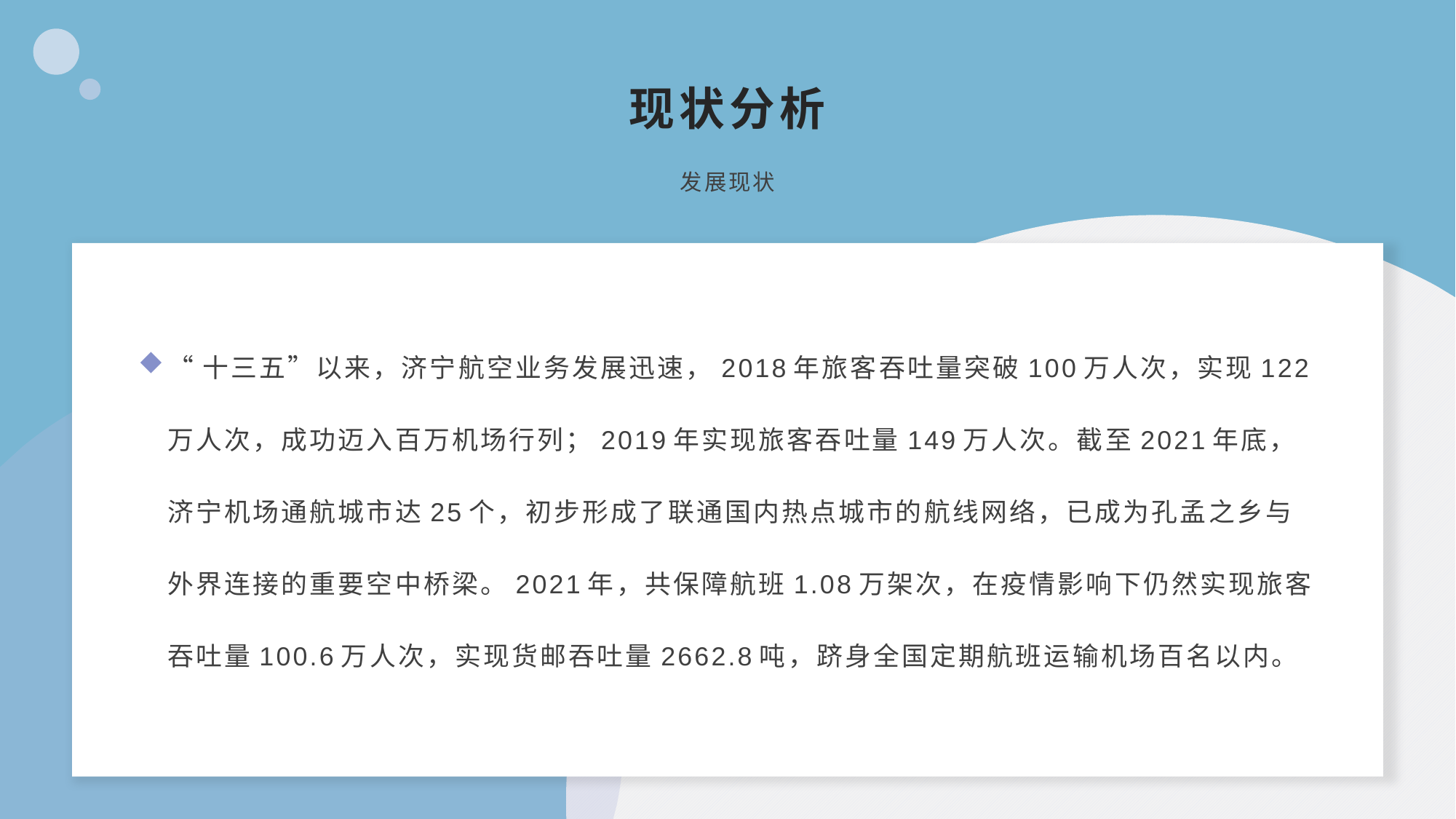

现状分析

发展现状

“十三五”以来，济宁航空业务发展迅速，2018年旅客吞吐量突破100万人次，实现122万人次，成功迈入百万机场行列；2019年实现旅客吞吐量149万人次。截至2021年底，济宁机场通航城市达25个，初步形成了联通国内热点城市的航线网络，已成为孔孟之乡与外界连接的重要空中桥梁。2021年，共保障航班1.08万架次，在疫情影响下仍然实现旅客吞吐量100.6万人次，实现货邮吞吐量2662.8吨，跻身全国定期航班运输机场百名以内。